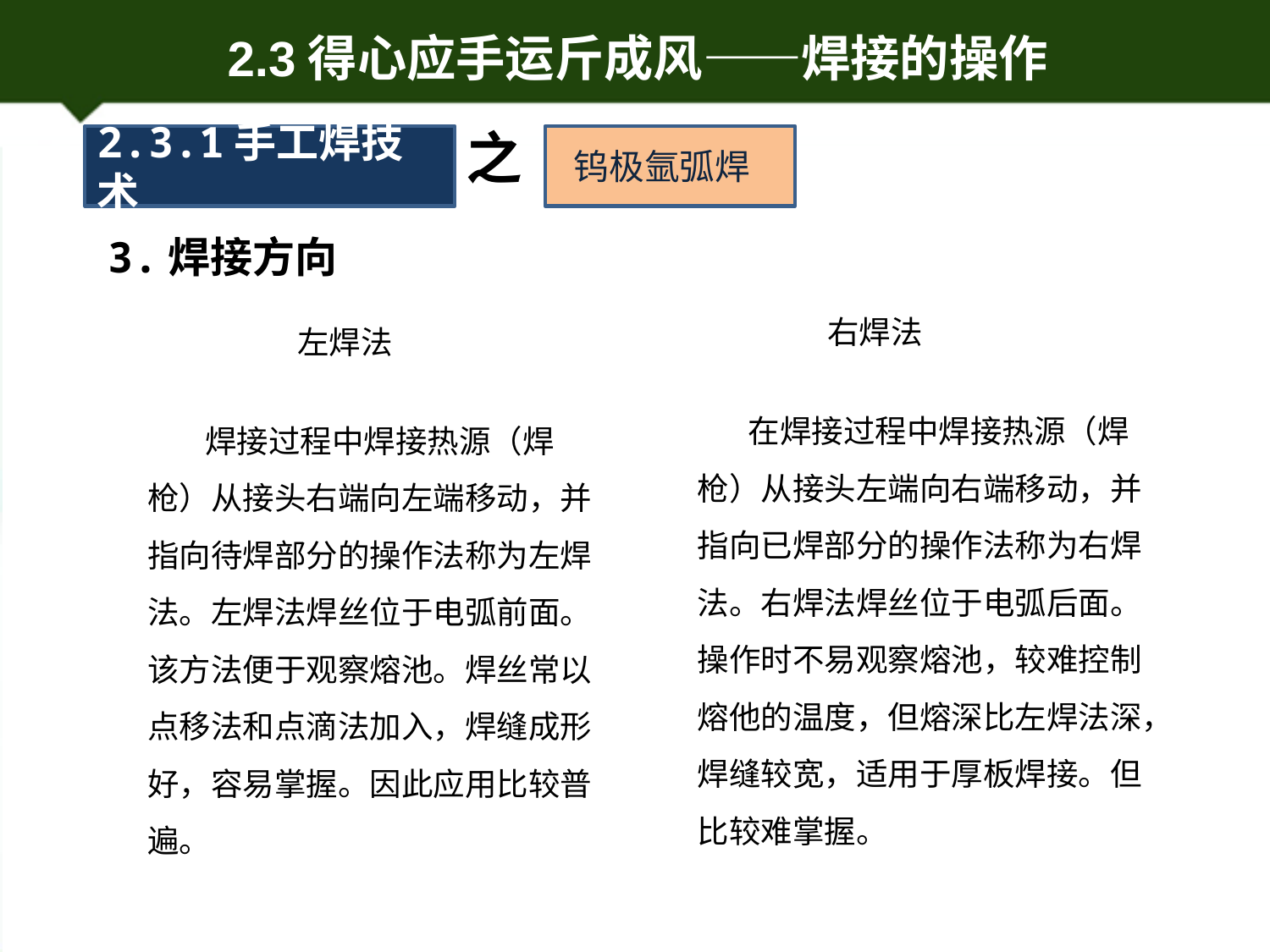

之
2.3.1手工焊技术
 钨极氩弧焊
3.焊接方向
右焊法
左焊法
      在焊接过程中焊接热源（焊枪）从接头左端向右端移动，并指向已焊部分的操作法称为右焊法。右焊法焊丝位于电弧后面。操作时不易观察熔池，较难控制熔他的温度，但熔深比左焊法深，焊缝较宽，适用于厚板焊接。但比较难掌握。
       焊接过程中焊接热源（焊枪）从接头右端向左端移动，并指向待焊部分的操作法称为左焊法。左焊法焊丝位于电弧前面。该方法便于观察熔池。焊丝常以点移法和点滴法加入，焊缝成形好，容易掌握。因此应用比较普遍。